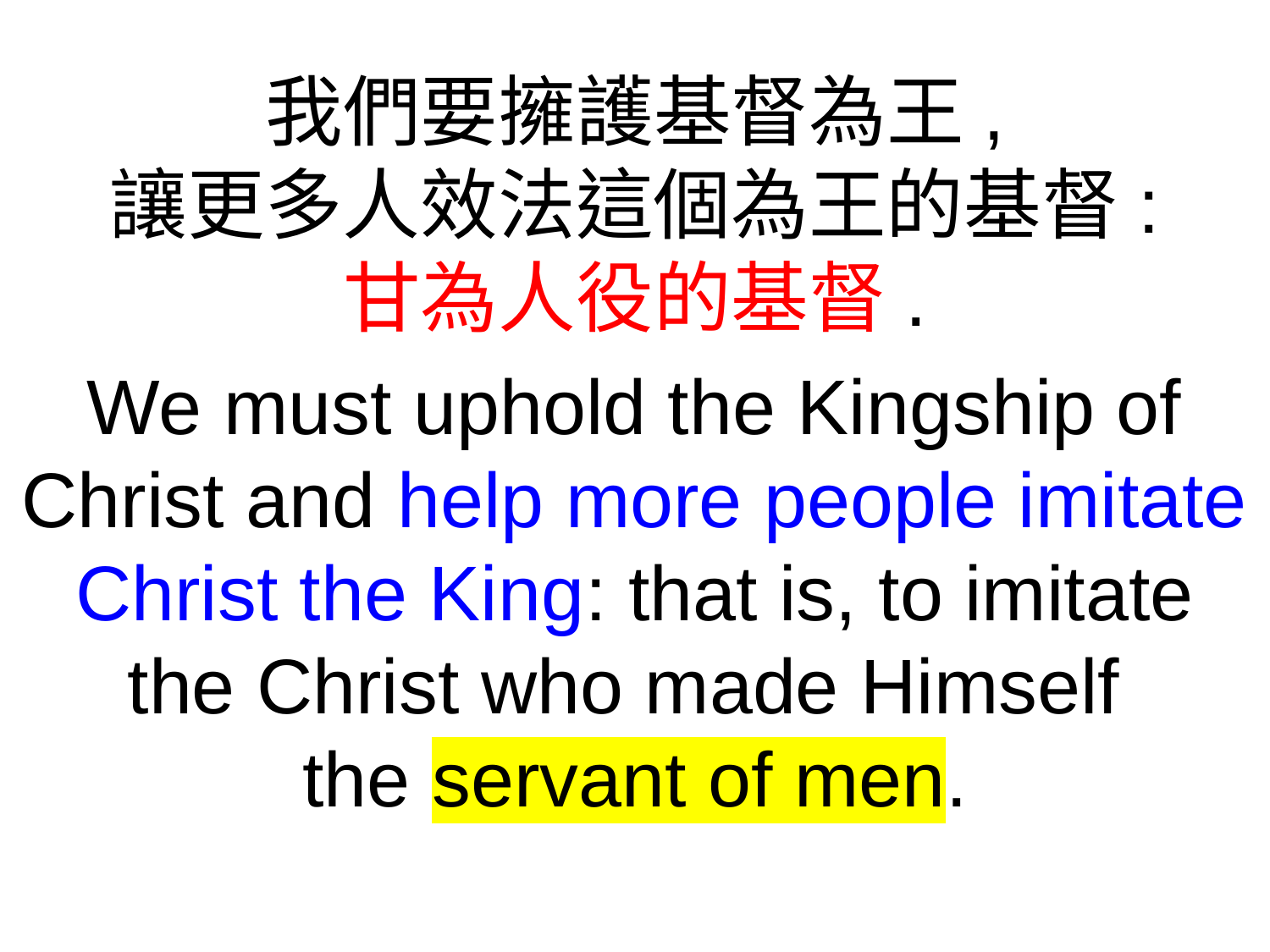

我們要擁護基督為王,
讓更多人效法這個為王的基督:
甘為人役的基督.
We must uphold the Kingship of Christ and help more people imitate Christ the King: that is, to imitate the Christ who made Himself
the servant of men.